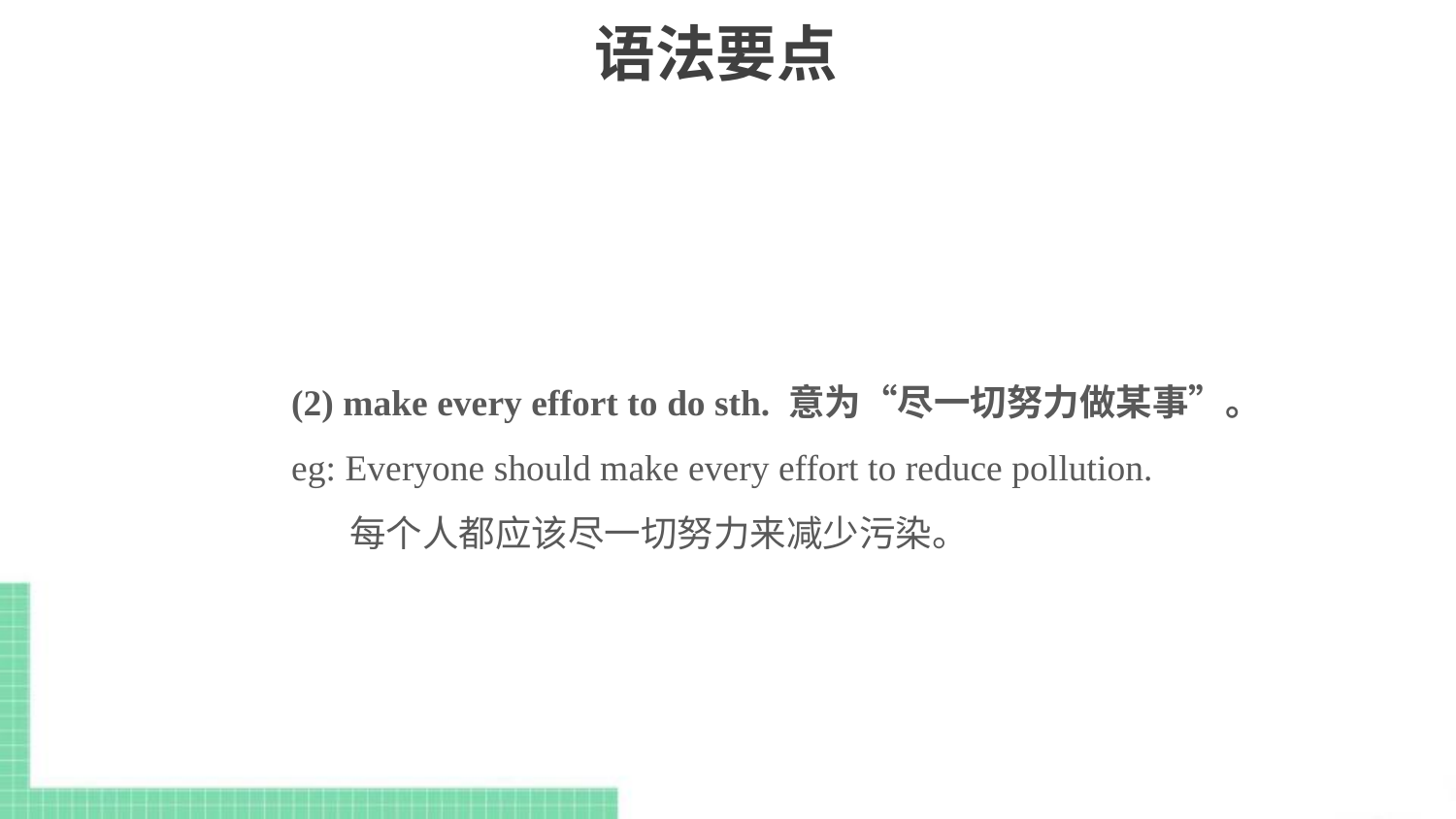

# 语法要点
(2) make every effort to do sth. 意为“尽一切努力做某事”。
eg: Everyone should make every effort to reduce pollution.
      每个人都应该尽一切努力来减少污染。